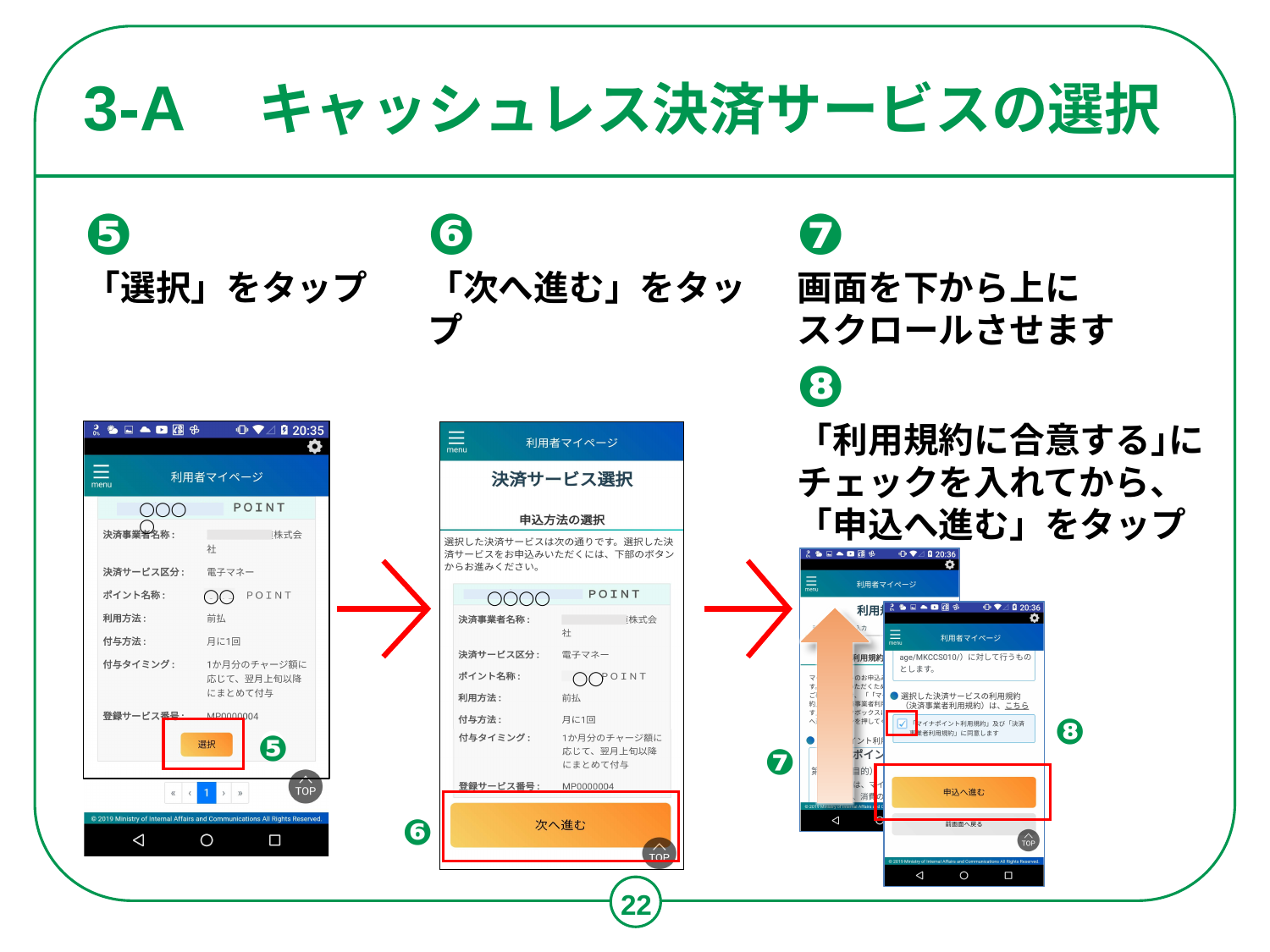

# キャッシュレス決済サービスの選択
3-A
❺
「選択」をタップ
❻
「次へ進む」をタップ
❼
画面を下から上に
スクロールさせます
❽
「利用規約に合意する」にチェックを入れてから、
「申込へ進む」をタップ

◯◯◯◯

◯◯
◯◯◯◯

◯◯

❽

❺

❼

❻